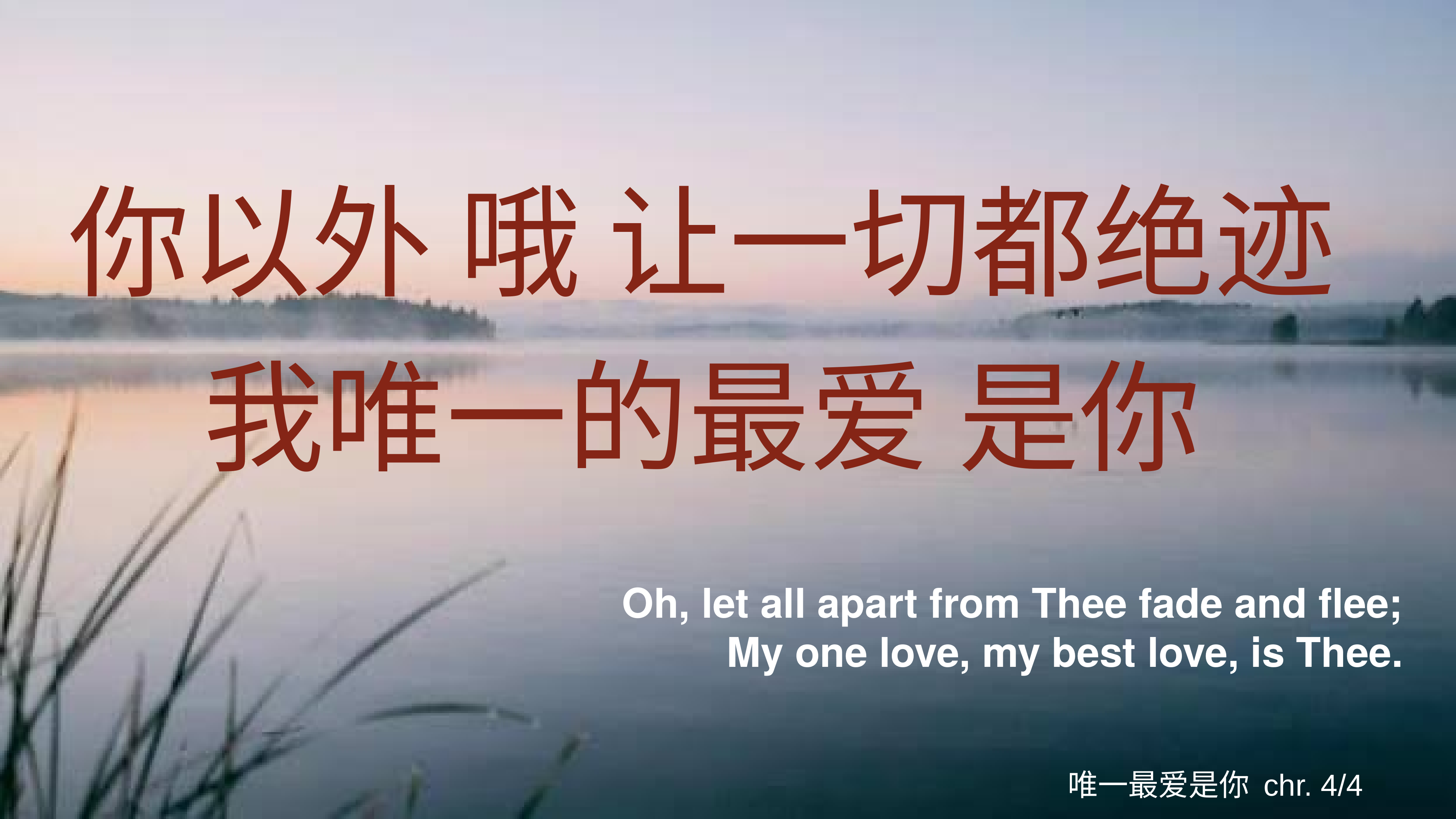

你以外 哦 让一切都绝迹
我唯一的最爱 是你
Oh, let all apart from Thee fade and flee;
My one love, my best love, is Thee.
唯一最爱是你 chr. 4/4